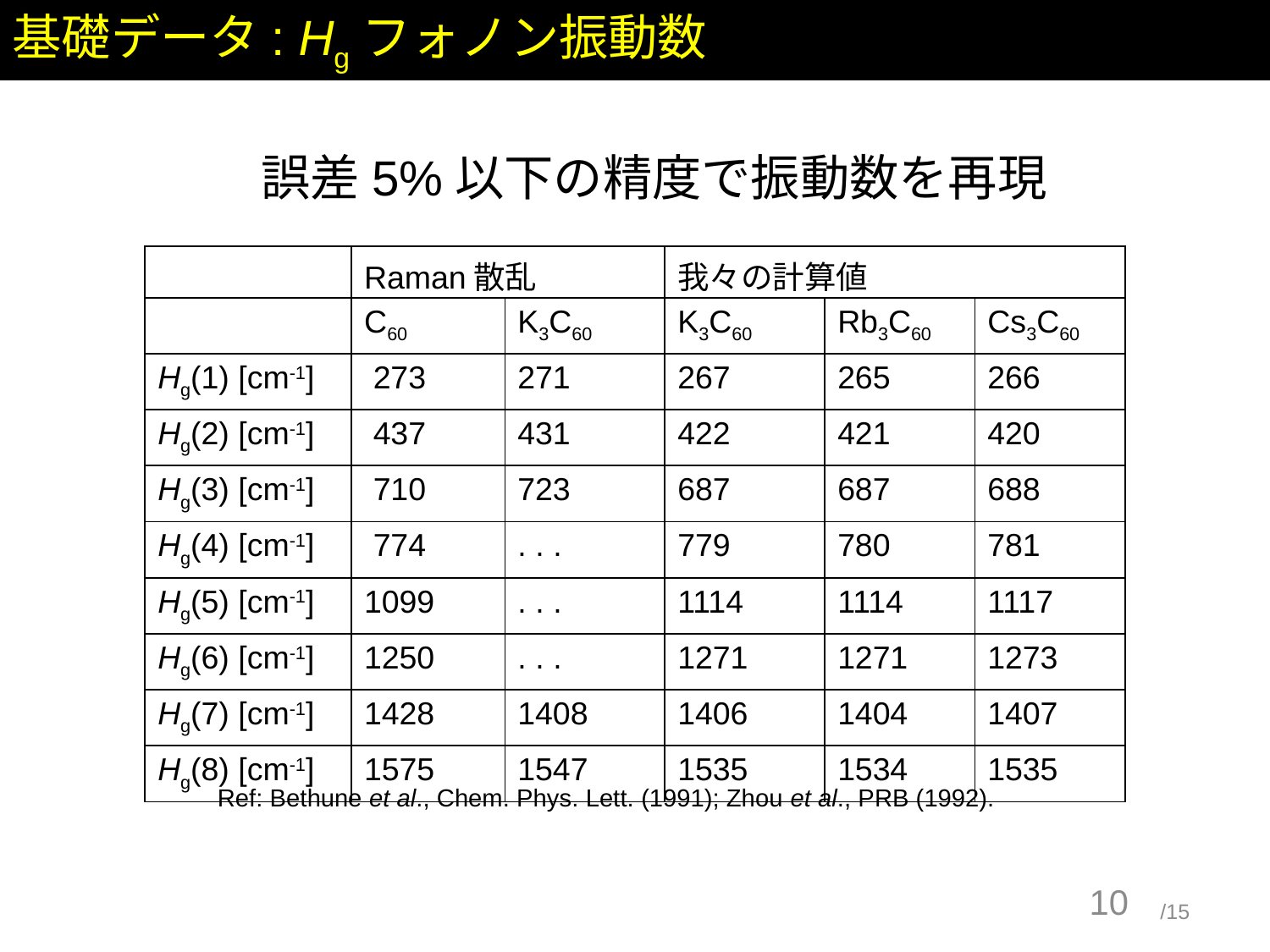

基礎データ: Hgフォノン振動数
誤差5%以下の精度で振動数を再現
|  | Raman散乱 |  | 我々の計算値 |  |  |
| --- | --- | --- | --- | --- | --- |
|  | C60 | K3C60 | K3C60 | Rb3C60 | Cs3C60 |
| Hg(1) [cm-1] | 273 | 271 | 267 | 265 | 266 |
| Hg(2) [cm-1] | 437 | 431 | 422 | 421 | 420 |
| Hg(3) [cm-1] | 710 | 723 | 687 | 687 | 688 |
| Hg(4) [cm-1] | 774 | . . . | 779 | 780 | 781 |
| Hg(5) [cm-1] | 1099 | . . . | 1114 | 1114 | 1117 |
| Hg(6) [cm-1] | 1250 | . . . | 1271 | 1271 | 1273 |
| Hg(7) [cm-1] | 1428 | 1408 | 1406 | 1404 | 1407 |
| Hg(8) [cm-1] | 1575 | 1547 | 1535 | 1534 | 1535 |
Ref: Bethune et al., Chem. Phys. Lett. (1991); Zhou et al., PRB (1992).
10
/15